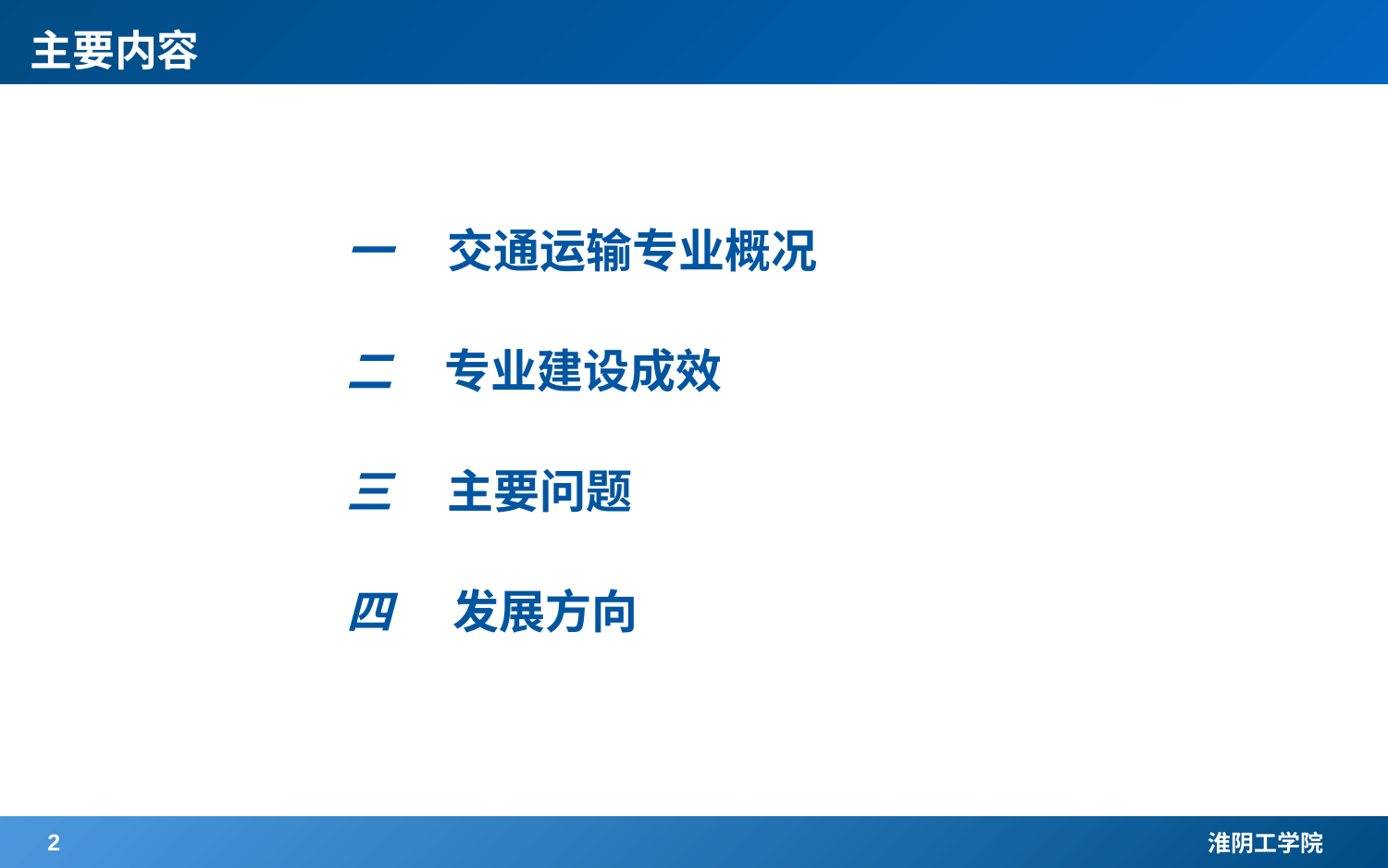

# 主要内容
一
  交通运输专业概况
二
  专业建设成效
三
  主要问题
四
  发展方向